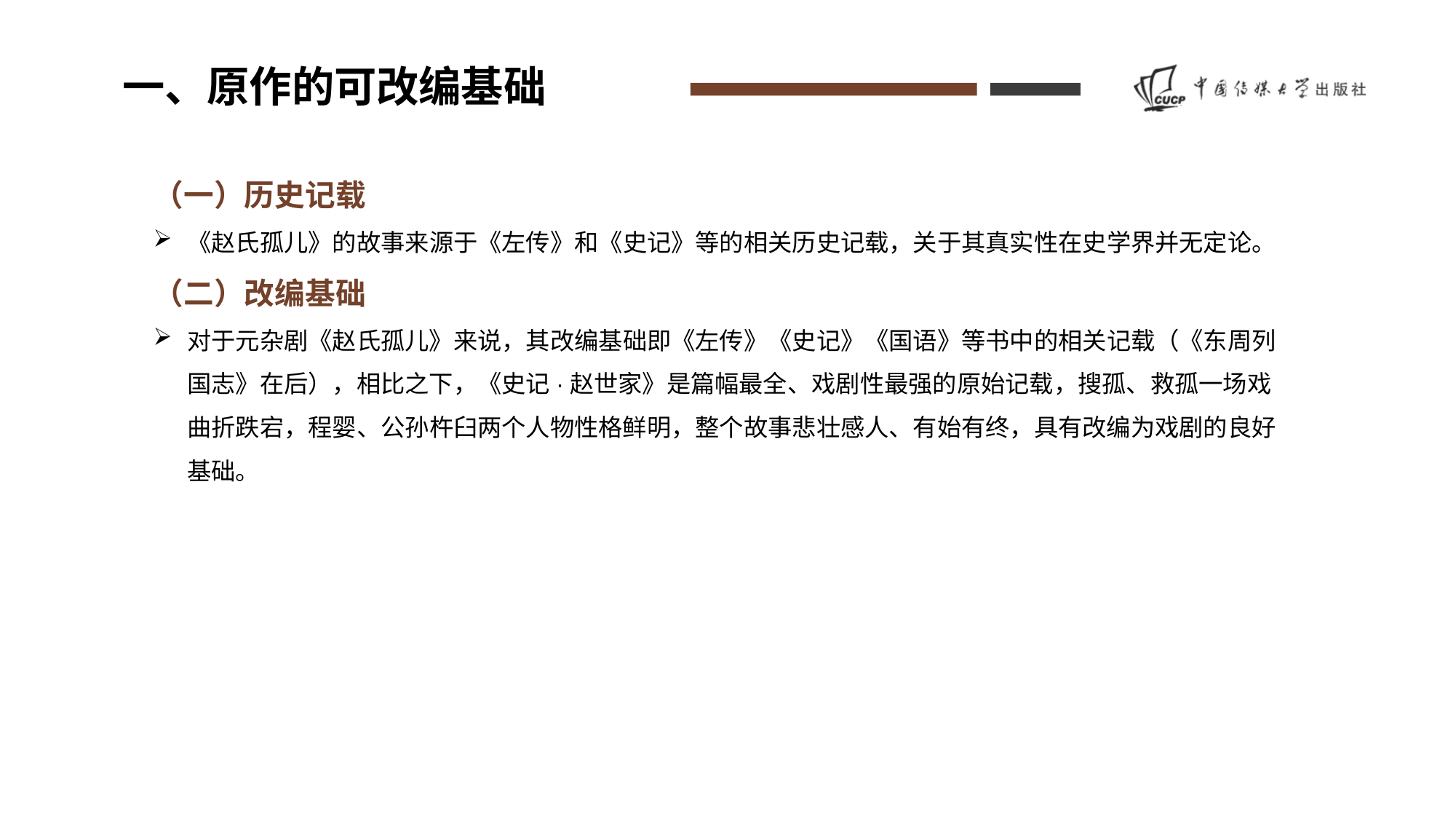

一、原作的可改编基础

（一）历史记载
《赵氏孤儿》的故事来源于《左传》和《史记》等的相关历史记载，关于其真实性在史学界并无定论。
（二）改编基础
对于元杂剧《赵氏孤儿》来说，其改编基础即《左传》《史记》《国语》等书中的相关记载（《东周列国志》在后），相比之下，《史记·赵世家》是篇幅最全、戏剧性最强的原始记载，搜孤、救孤一场戏曲折跌宕，程婴、公孙杵臼两个人物性格鲜明，整个故事悲壮感人、有始有终，具有改编为戏剧的良好基础。